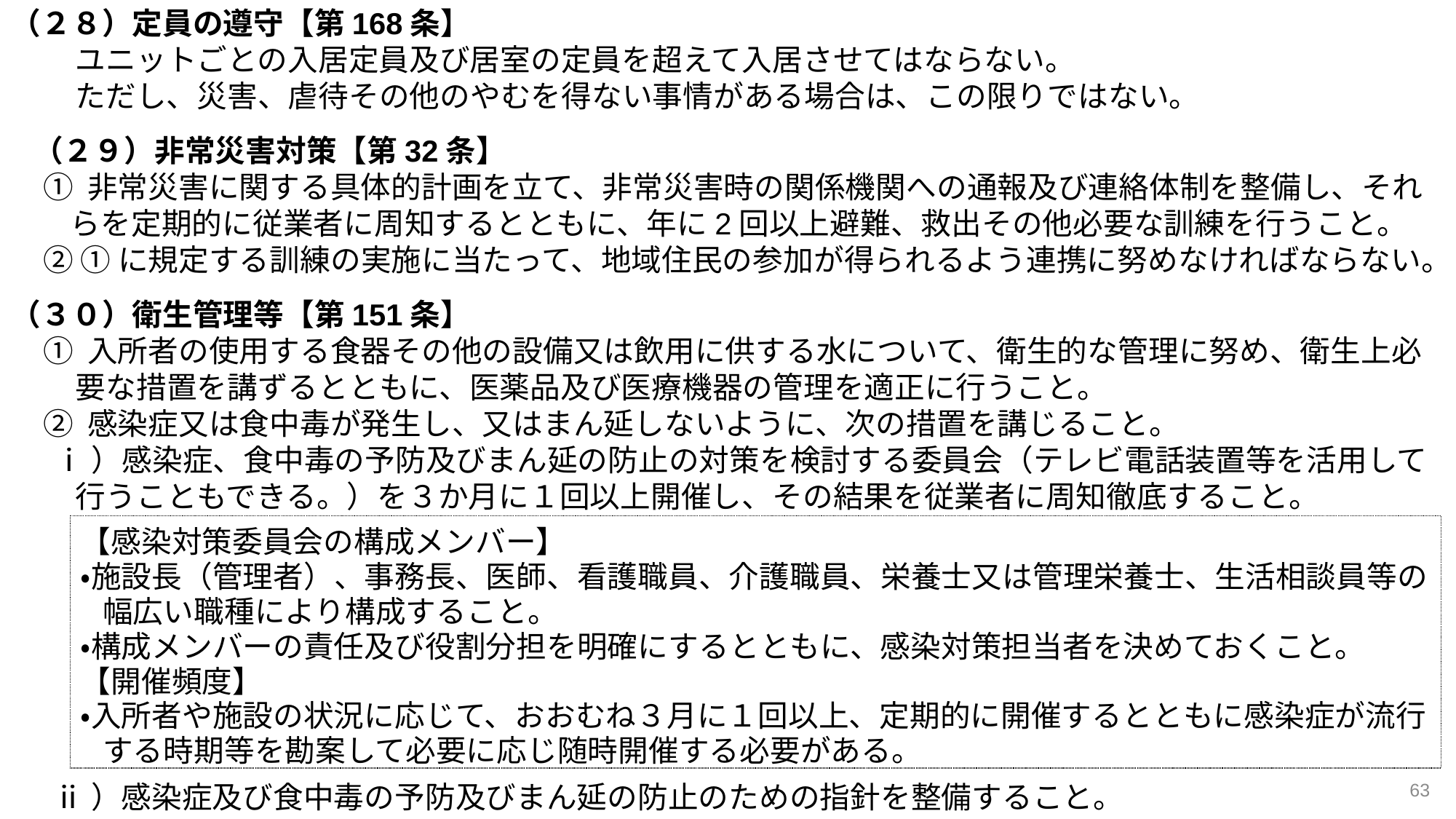

（２８）定員の遵守【第168条】
ユニットごとの入居定員及び居室の定員を超えて入居させてはならない。
ただし、災害、虐待その他のやむを得ない事情がある場合は、この限りではない。

（２９）非常災害対策【第32条】
① 非常災害に関する具体的計画を立て、非常災害時の関係機関への通報及び連絡体制を整備し、それらを定期的に従業者に周知するとともに、年に2回以上避難、救出その他必要な訓練を行うこと。
② ①に規定する訓練の実施に当たって、地域住民の参加が得られるよう連携に努めなければならない。

（３０）衛生管理等【第151条】
① 入所者の使用する食器その他の設備又は飲用に供する水について、衛生的な管理に努め、衛生上必要な措置を講ずるとともに、医薬品及び医療機器の管理を適正に行うこと。
② 感染症又は食中毒が発生し、又はまん延しないように、次の措置を講じること。
ⅰ）感染症、食中毒の予防及びまん延の防止の対策を検討する委員会（テレビ電話装置等を活用して行うこともできる。）を３か月に１回以上開催し、その結果を従業者に周知徹底すること。

ⅱ）感染症及び食中毒の予防及びまん延の防止のための指針を整備すること。
【感染対策委員会の構成メンバー】
・施設長（管理者）、事務長、医師、看護職員、介護職員、栄養士又は管理栄養士、生活相談員等の幅広い職種により構成すること。
・構成メンバーの責任及び役割分担を明確にするとともに、感染対策担当者を決めておくこと。
【開催頻度】
・入所者や施設の状況に応じて、おおむね３月に１回以上、定期的に開催するとともに感染症が流行する時期等を勘案して必要に応じ随時開催する必要がある。
63